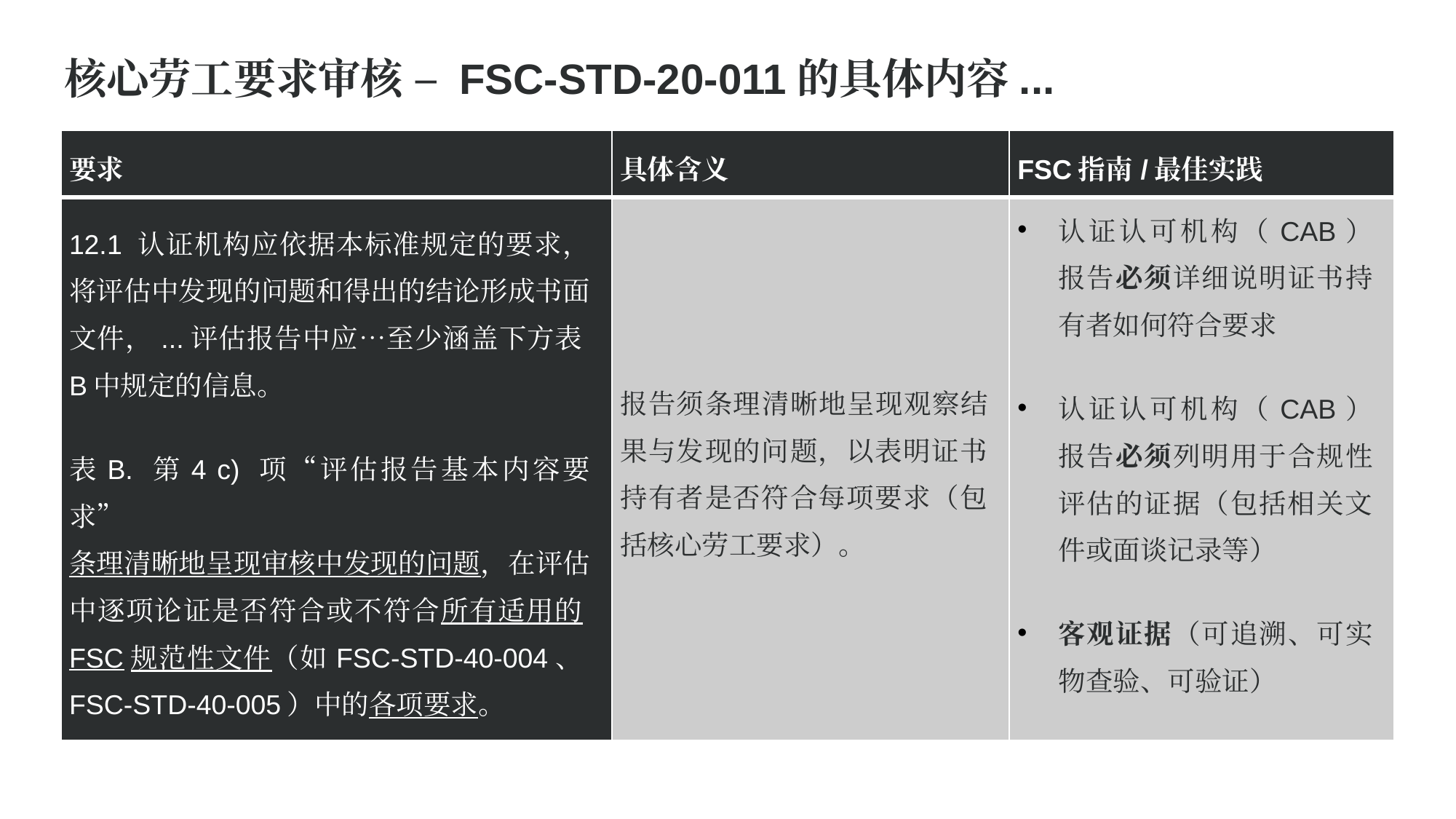

核心劳工要求审核 – FSC-STD-20-011的具体内容...
| 要求 | 具体含义 | FSC指南/最佳实践 |
| --- | --- | --- |
| 12.1 认证机构应依据本标准规定的要求，将评估中发现的问题和得出的结论形成书面文件，...评估报告中应…至少涵盖下方表B中规定的信息。 表B. 第4 c) 项“评估报告基本内容要求” 条理清晰地呈现审核中发现的问题，在评估中逐项论证是否符合或不符合所有适用的FSC规范性文件（如FSC-STD-40-004、FSC-STD-40-005）中的各项要求。 | 报告须条理清晰地呈现观察结果与发现的问题，以表明证书持有者是否符合每项要求（包括核心劳工要求）。 | 认证认可机构（CAB）报告必须详细说明证书持有者如何符合要求 认证认可机构（CAB）报告必须列明用于合规性评估的证据（包括相关文件或面谈记录等） 客观证据（可追溯、可实物查验、可验证） |